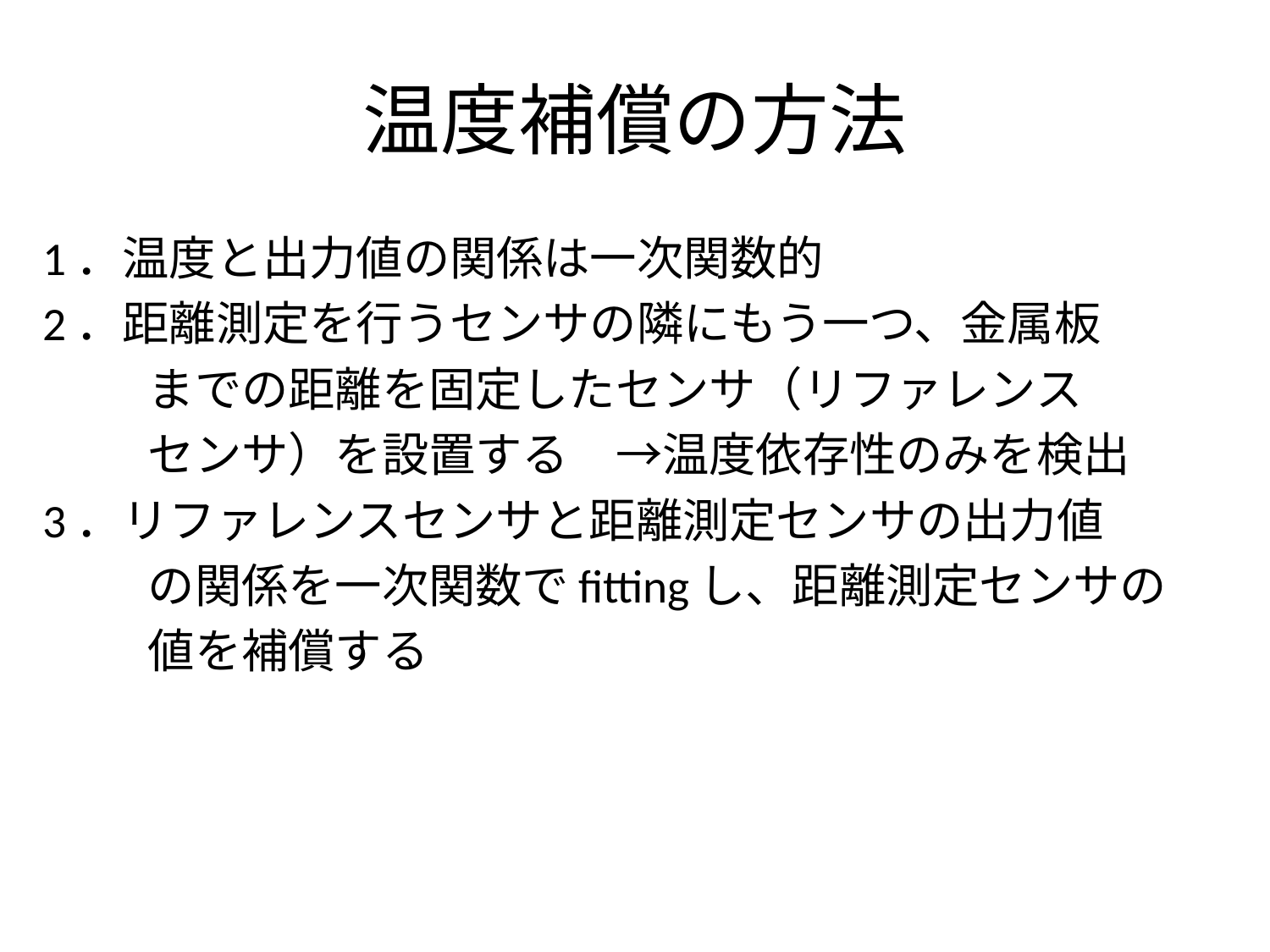

# 温度補償の方法
1．温度と出力値の関係は一次関数的
2．距離測定を行うセンサの隣にもう一つ、金属板
	までの距離を固定したセンサ（リファレンス
	センサ）を設置する　→温度依存性のみを検出
3．リファレンスセンサと距離測定センサの出力値
	の関係を一次関数でfittingし、距離測定センサの
	値を補償する